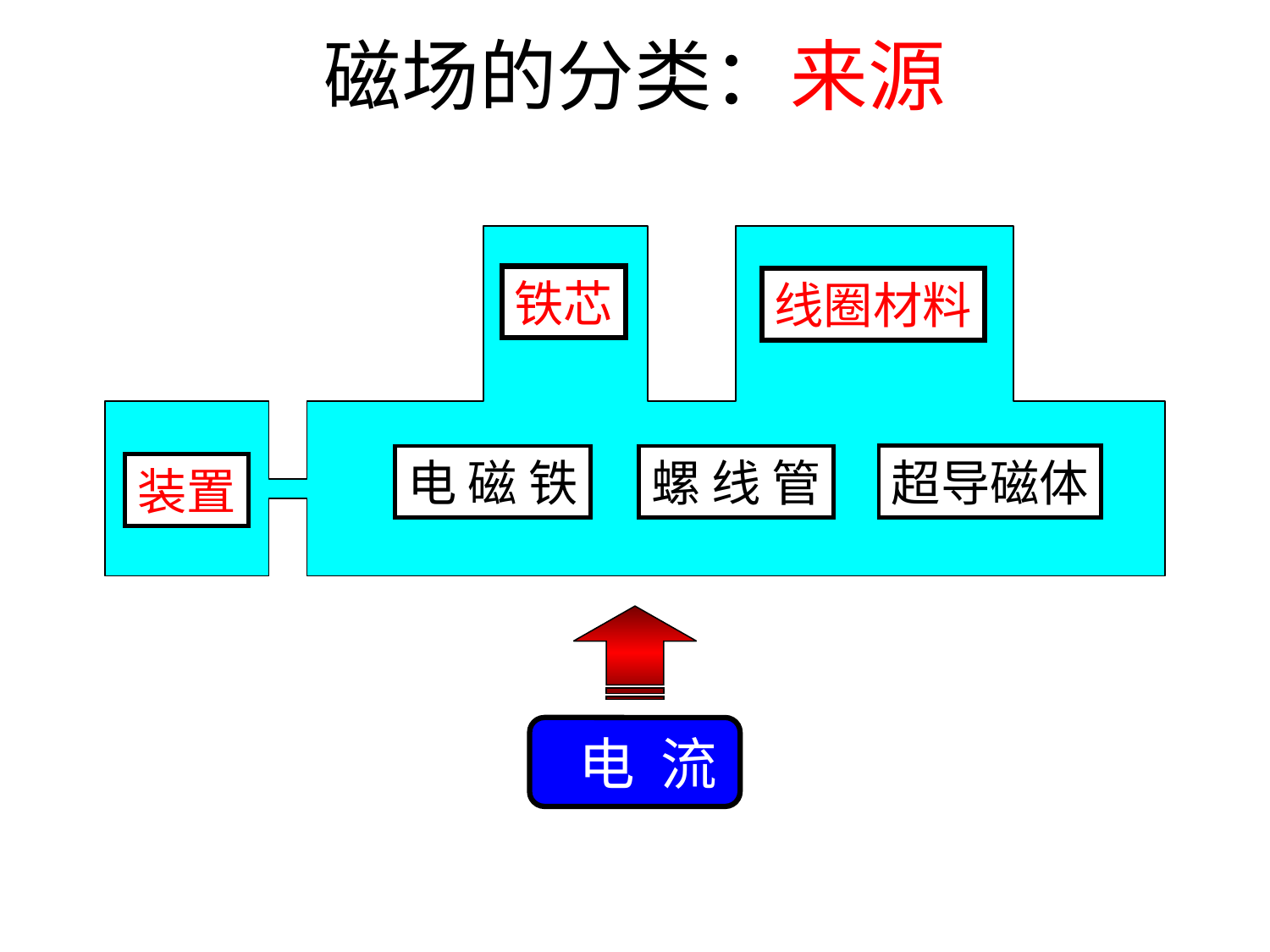

# 磁场的分类：来源

铁芯
线圈材料
超导磁体
电 磁 铁
螺 线 管
装置

 电  流